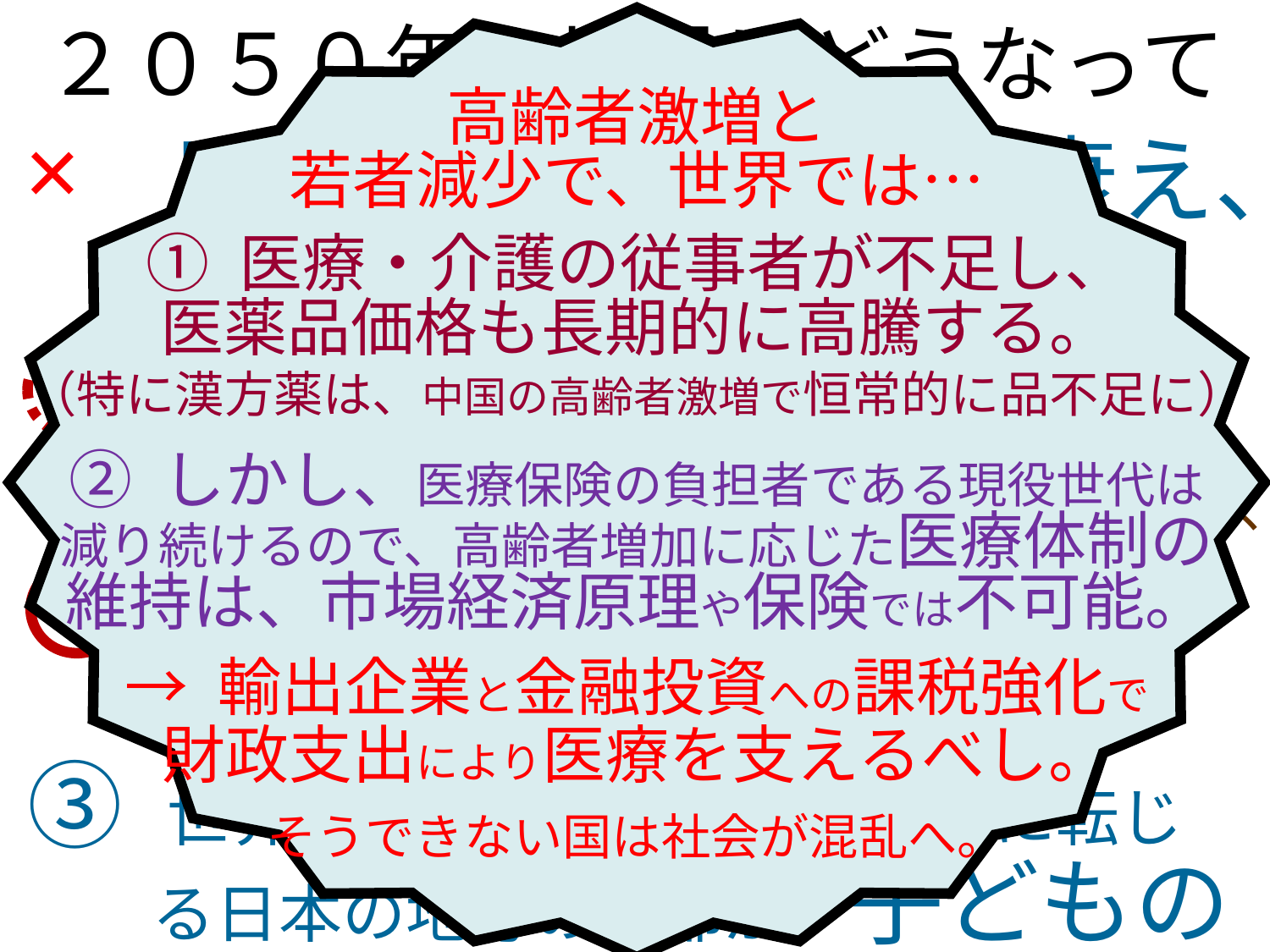

高齢者激増と
若者減少で、世界では…
① 医療・介護の従事者が不足し、
医薬品価格も長期的に高騰する。
（特に漢方薬は、中国の高齢者激増で恒常的に品不足に）
② しかし、医療保険の負担者である現役世代は
減り続けるので、高齢者増加に応じた医療体制の
維持は、市場経済原理や保険では不可能。
→ 輸出企業と金融投資への課税強化で
財政支出により医療を支えるべし。
そうできない国は社会が混乱へ。

２０５０年の世界はどうなっている？
×
① 日本や中国はかなり衰え、　インドや米国が栄えている
② 世界中で少子化が始まり、高齢者は激増し、各国が日本を追って衰える
③ 世界に先駆けて高齢者が減少に転じる日本の地方の一部が、子どもの　再増加を実現し、一足先に再生に向かう